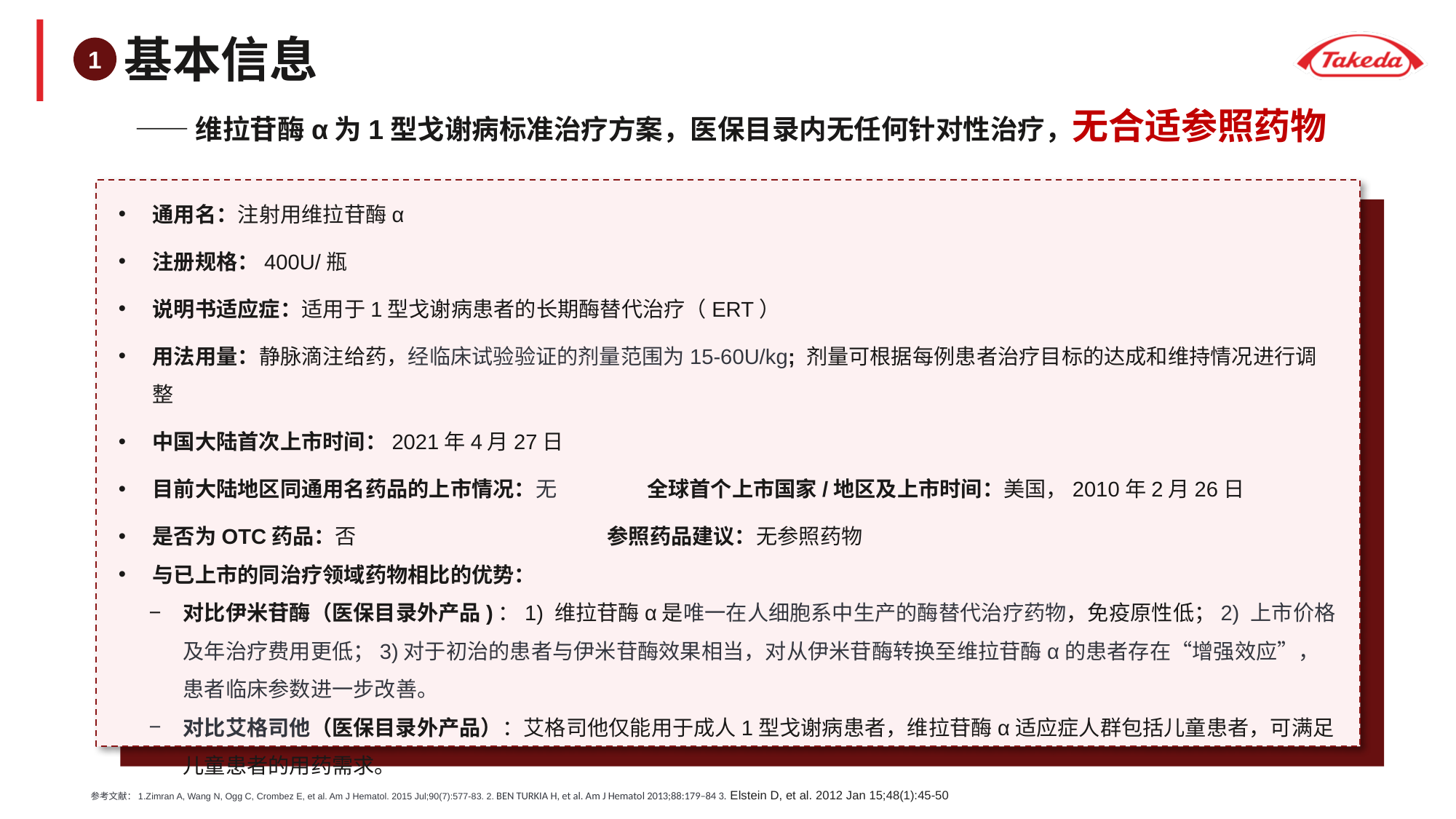

# 基本信息
1
——维拉苷酶α为1型戈谢病标准治疗方案，医保目录内无任何针对性治疗，无合适参照药物

通用名：注射用维拉苷酶α
注册规格：400U/瓶
说明书适应症：适用于1型戈谢病患者的长期酶替代治疗（ERT）
用法用量：静脉滴注给药，经临床试验验证的剂量范围为15-60U/kg; 剂量可根据每例患者治疗目标的达成和维持情况进行调整
中国大陆首次上市时间：2021年4月27日
目前大陆地区同通用名药品的上市情况：无                   全球首个上市国家/地区及上市时间：美国，2010年2月26日
是否为OTC药品：否                                                     参照药品建议：无参照药物
与已上市的同治疗领域药物相比的优势：
对比伊米苷酶（医保目录外产品)：1) 维拉苷酶α是唯一在人细胞系中生产的酶替代治疗药物，免疫原性低；2) 上市价格及年治疗费用更低；3)对于初治的患者与伊米苷酶效果相当，对从伊米苷酶转换至维拉苷酶α的患者存在“增强效应”，患者临床参数进一步改善。
对比艾格司他（医保目录外产品）：艾格司他仅能用于成人1型戈谢病患者，维拉苷酶α适应症人群包括儿童患者，可满足儿童患者的用药需求。
参考文献：1.Zimran A, Wang N, Ogg C, Crombez E, et al. Am J Hematol. 2015 Jul;90(7):577-83. 2. BEN TURKIA H, et al. Am J Hematol 2013;88:179–84 3. Elstein D, et al. 2012 Jan 15;48(1):45-50